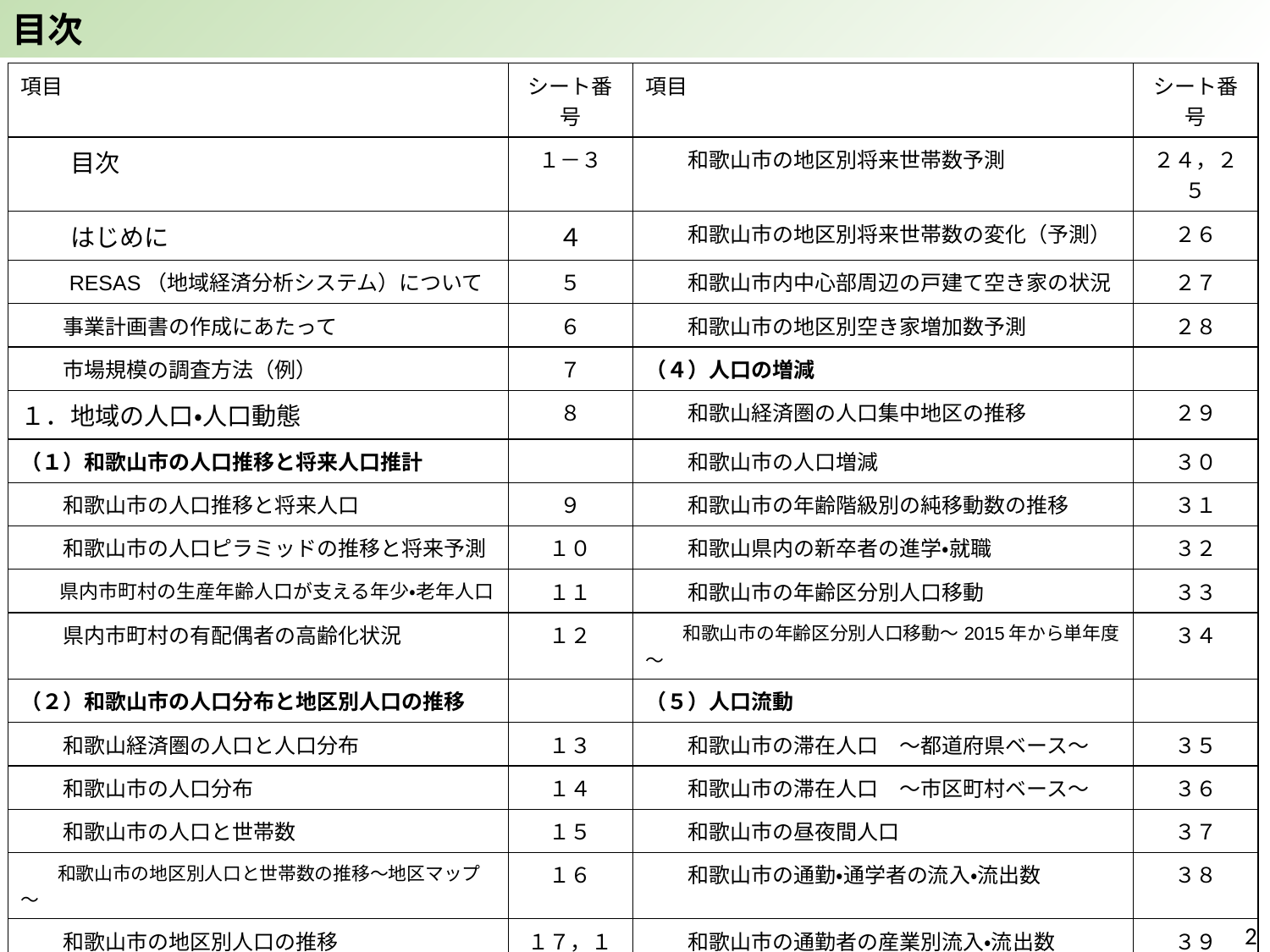

目次
| 項目 | シート番号 | 項目 | シート番号 |
| --- | --- | --- | --- |
| 目次 | １－３ | 和歌山市の地区別将来世帯数予測 | ２４，２５ |
| はじめに | ４ | 和歌山市の地区別将来世帯数の変化（予測） | ２６ |
| RESAS（地域経済分析システム）について | ５ | 和歌山市内中心部周辺の戸建て空き家の状況 | ２７ |
| 事業計画書の作成にあたって | ６ | 和歌山市の地区別空き家増加数予測 | ２８ |
| 市場規模の調査方法（例） | ７ | （４）人口の増減 |  |
| １．地域の人口・人口動態 | ８ | 和歌山経済圏の人口集中地区の推移 | ２９ |
| （１）和歌山市の人口推移と将来人口推計 |  | 和歌山市の人口増減 | ３０ |
| 和歌山市の人口推移と将来人口 | ９ | 和歌山市の年齢階級別の純移動数の推移 | ３１ |
| 和歌山市の人口ピラミッドの推移と将来予測 | １０ | 和歌山県内の新卒者の進学・就職 | ３２ |
| 県内市町村の生産年齢人口が支える年少・老年人口 | １１ | 和歌山市の年齢区分別人口移動 | ３３ |
| 県内市町村の有配偶者の高齢化状況 | １２ | 和歌山市の年齢区分別人口移動～2015年から単年度～ | ３４ |
| （２）和歌山市の人口分布と地区別人口の推移 |  | （５）人口流動 |  |
| 和歌山経済圏の人口と人口分布 | １３ | 和歌山市の滞在人口　～都道府県ベース～ | ３５ |
| 和歌山市の人口分布 | １４ | 和歌山市の滞在人口　～市区町村ベース～ | ３６ |
| 和歌山市の人口と世帯数 | １５ | 和歌山市の昼夜間人口 | ３７ |
| 和歌山市の地区別人口と世帯数の推移～地区マップ～ | １６ | 和歌山市の通勤・通学者の流入・流出数 | ３８ |
| 和歌山市の地区別人口の推移 | １７，１８ | 和歌山市の通勤者の産業別流入・流出数 | ３９ |
| 和歌山市の地区別世帯数の推移 | １９，２０ | 県内市町村の有配偶者の労働状況 | ４０ |
| （３）地区別将来人口推計 |  |  |  |
| 和歌山市の地区別将来人口予測 | ２１，２２ |  |  |
| 和歌山市の地区別将来の子ども・後期高齢者数予測 | ２３ |  |  |
2